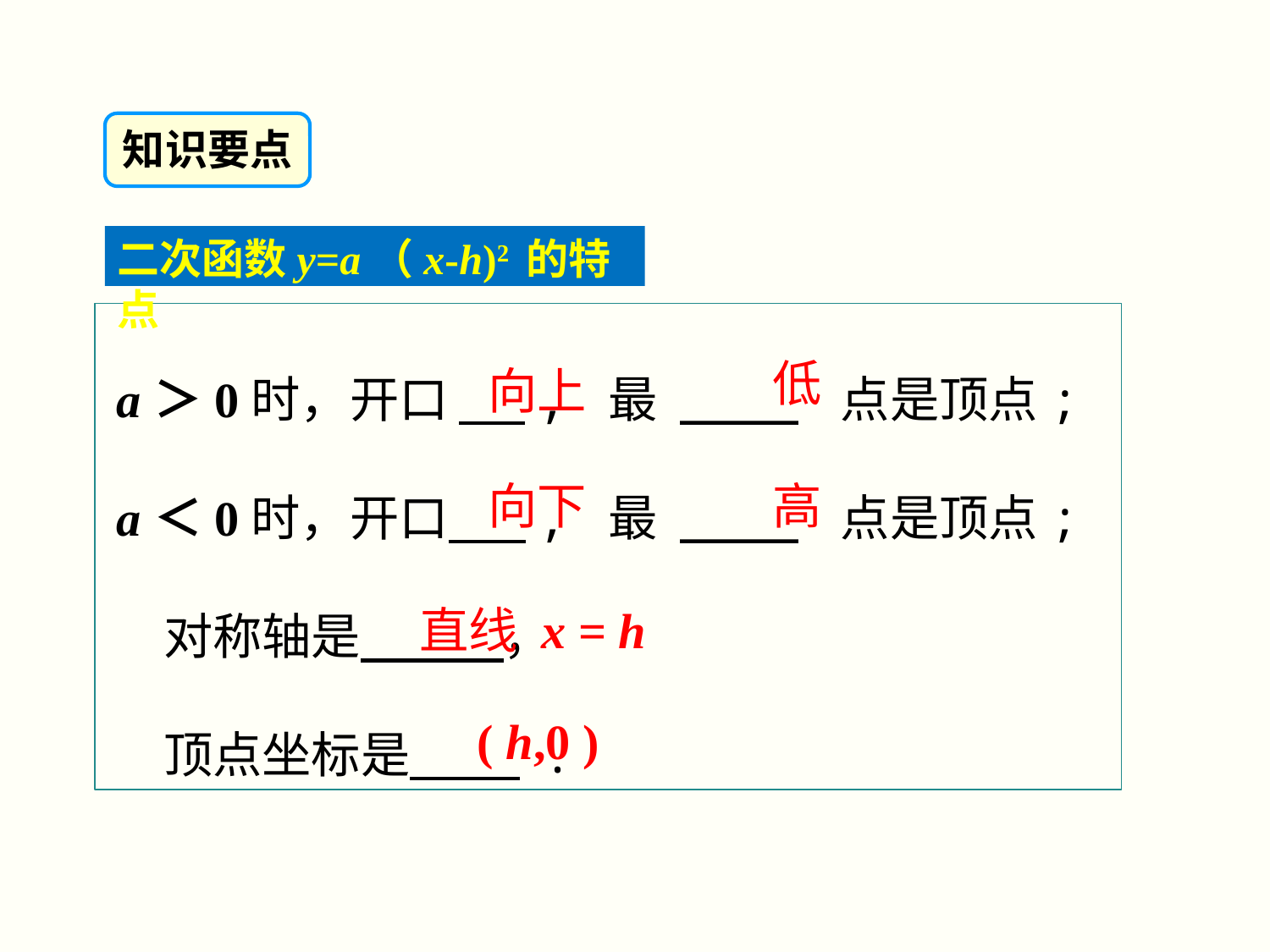

知识要点
二次函数y=a（x-h)2 的特点

a＞0时，开口       , 最 ____ 点是顶点;

a＜0时，开口       , 最 ____ 点是顶点;

    对称轴是             ，

    顶点坐标是           .
低
向上
向下
高
直线 x = h
( h,0 )